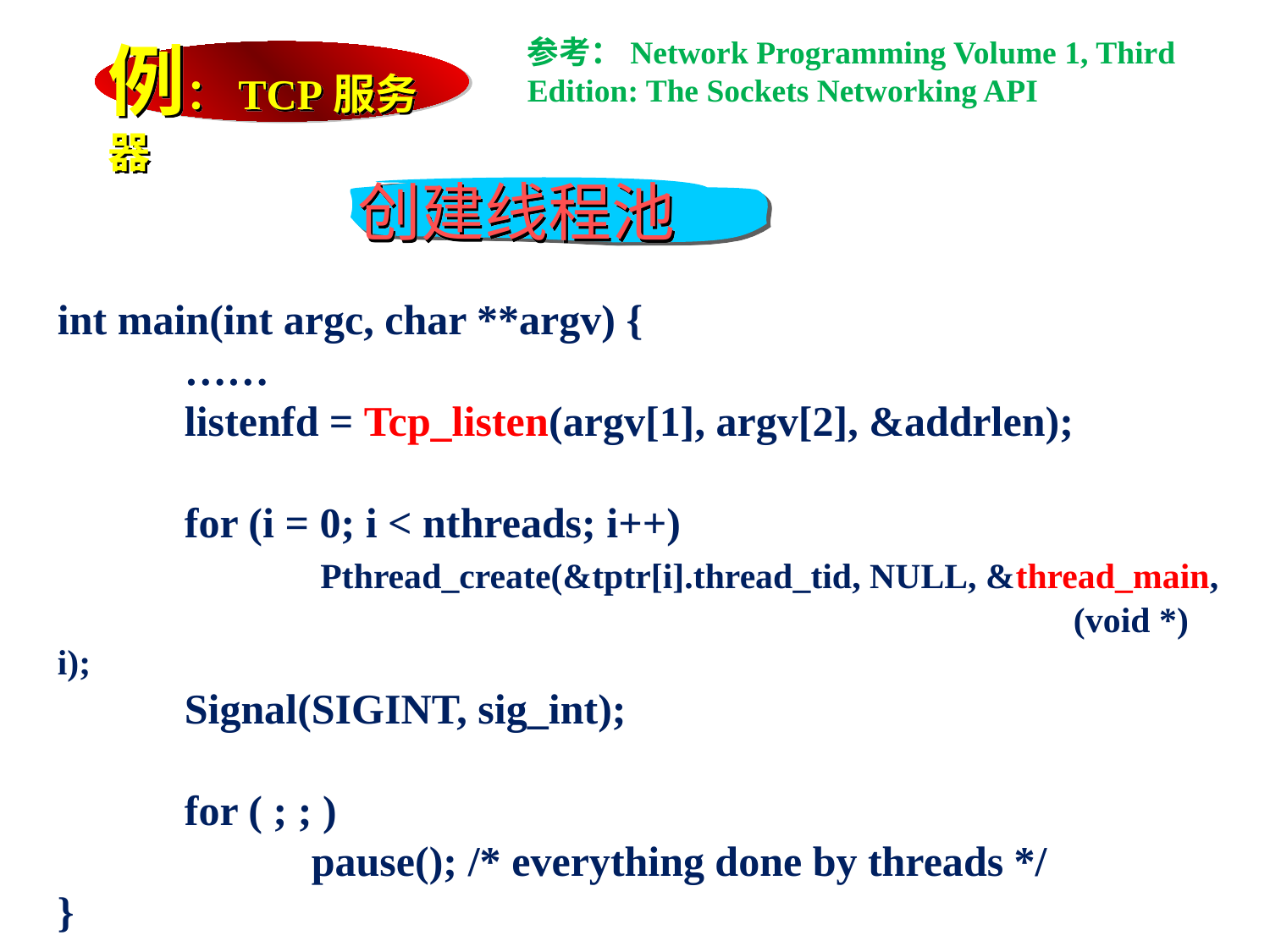

例：TCP服务器

参考：Network Programming Volume 1, Third Edition: The Sockets Networking API
创建线程池

int main(int argc, char **argv) {
	……
	listenfd = Tcp_listen(argv[1], argv[2], &addrlen);

	for (i = 0; i < nthreads; i++)
		 Pthread_create(&tptr[i].thread_tid, NULL, &thread_main, 								(void *) i);
	Signal(SIGINT, sig_int);

	for ( ; ; )
		pause(); /* everything done by threads */
}